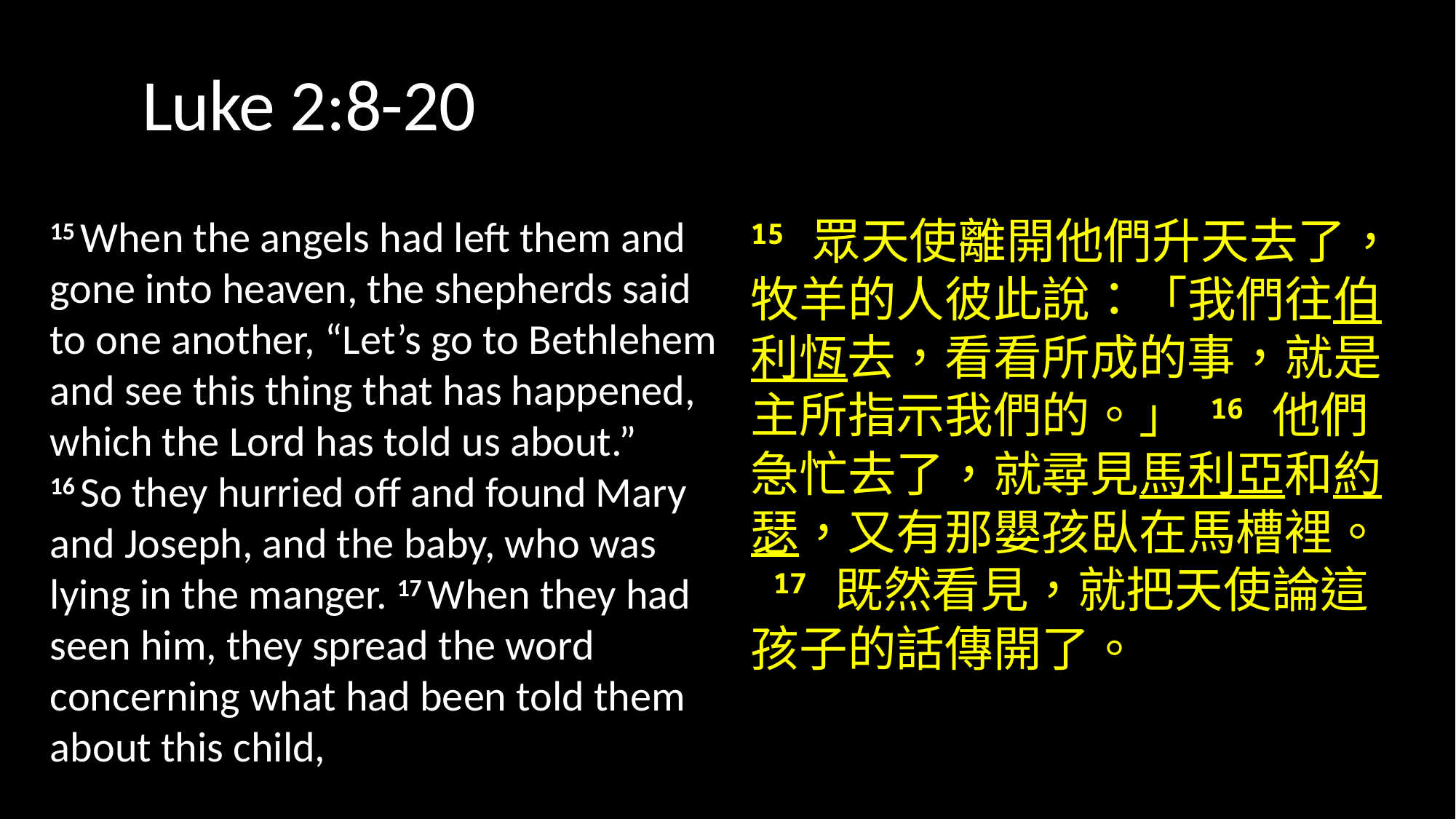

# Luke 2:8-20
15 When the angels had left them and gone into heaven, the shepherds said to one another, “Let’s go to Bethlehem and see this thing that has happened, which the Lord has told us about.”
16 So they hurried off and found Mary and Joseph, and the baby, who was lying in the manger. 17 When they had seen him, they spread the word concerning what had been told them about this child,
15 眾天使離開他們升天去了，牧羊的人彼此說：「我們往伯利恆去，看看所成的事，就是主所指示我們的。」 16 他們急忙去了，就尋見馬利亞和約瑟，又有那嬰孩臥在馬槽裡。 17 既然看見，就把天使論這孩子的話傳開了。